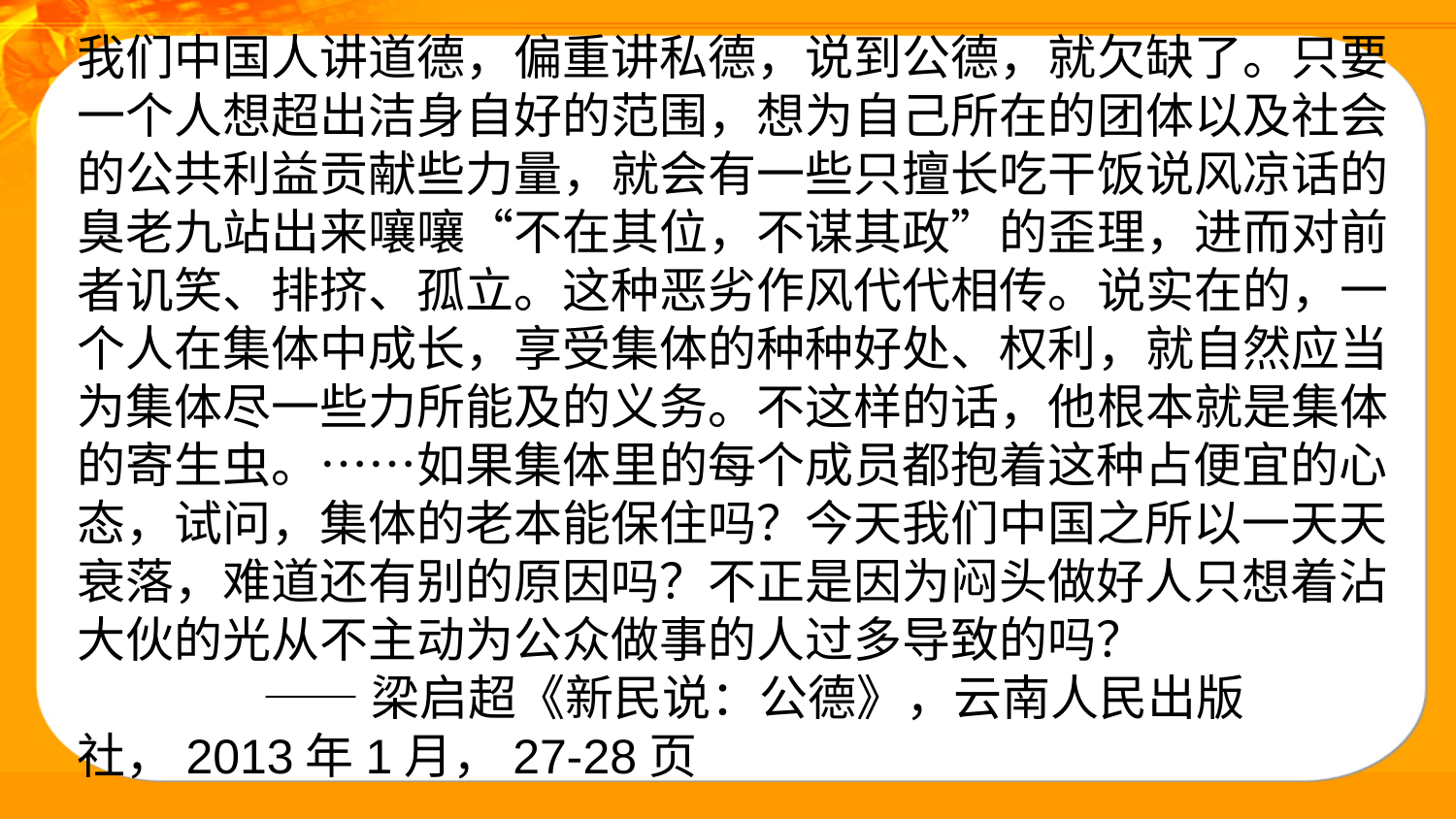

我们中国人讲道德，偏重讲私德，说到公德，就欠缺了。只要一个人想超出洁身自好的范围，想为自己所在的团体以及社会的公共利益贡献些力量，就会有一些只擅长吃干饭说风凉话的臭老九站出来嚷嚷“不在其位，不谋其政”的歪理，进而对前者讥笑、排挤、孤立。这种恶劣作风代代相传。说实在的，一个人在集体中成长，享受集体的种种好处、权利，就自然应当为集体尽一些力所能及的义务。不这样的话，他根本就是集体的寄生虫。……如果集体里的每个成员都抱着这种占便宜的心态，试问，集体的老本能保住吗？今天我们中国之所以一天天衰落，难道还有别的原因吗？不正是因为闷头做好人只想着沾大伙的光从不主动为公众做事的人过多导致的吗？
                 ——梁启超《新民说：公德》，云南人民出版社，2013年1月，27-28页